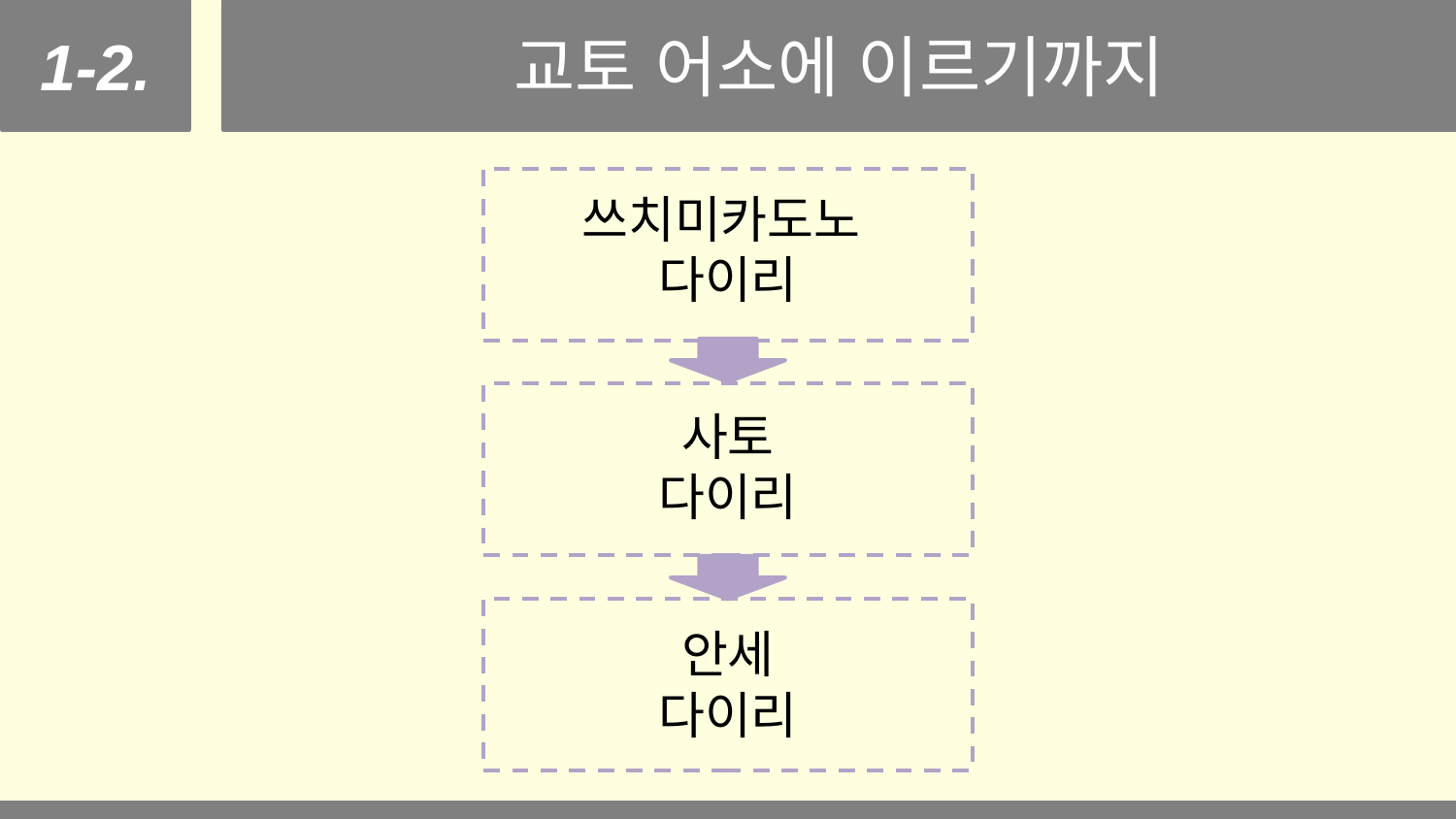

1-2.
교토 어소에 이르기까지
목차

쓰치미카도노
다이리

사토
다이리

안세
다이리